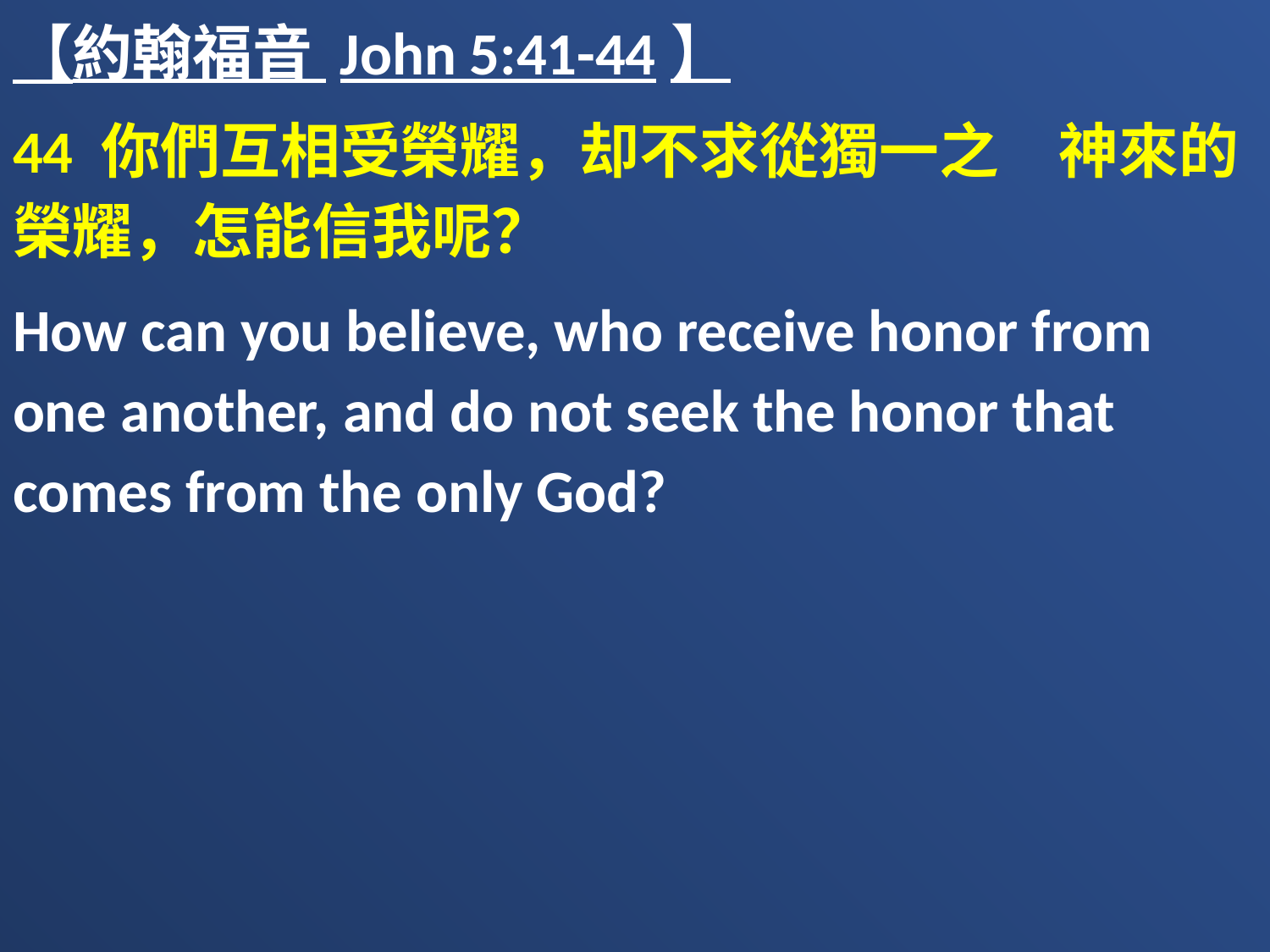

【約翰福音 John 5:41-44】
44 你們互相受榮耀，却不求從獨一之　神來的榮耀，怎能信我呢？
How can you believe, who receive honor from one another, and do not seek the honor that comes from the only God?